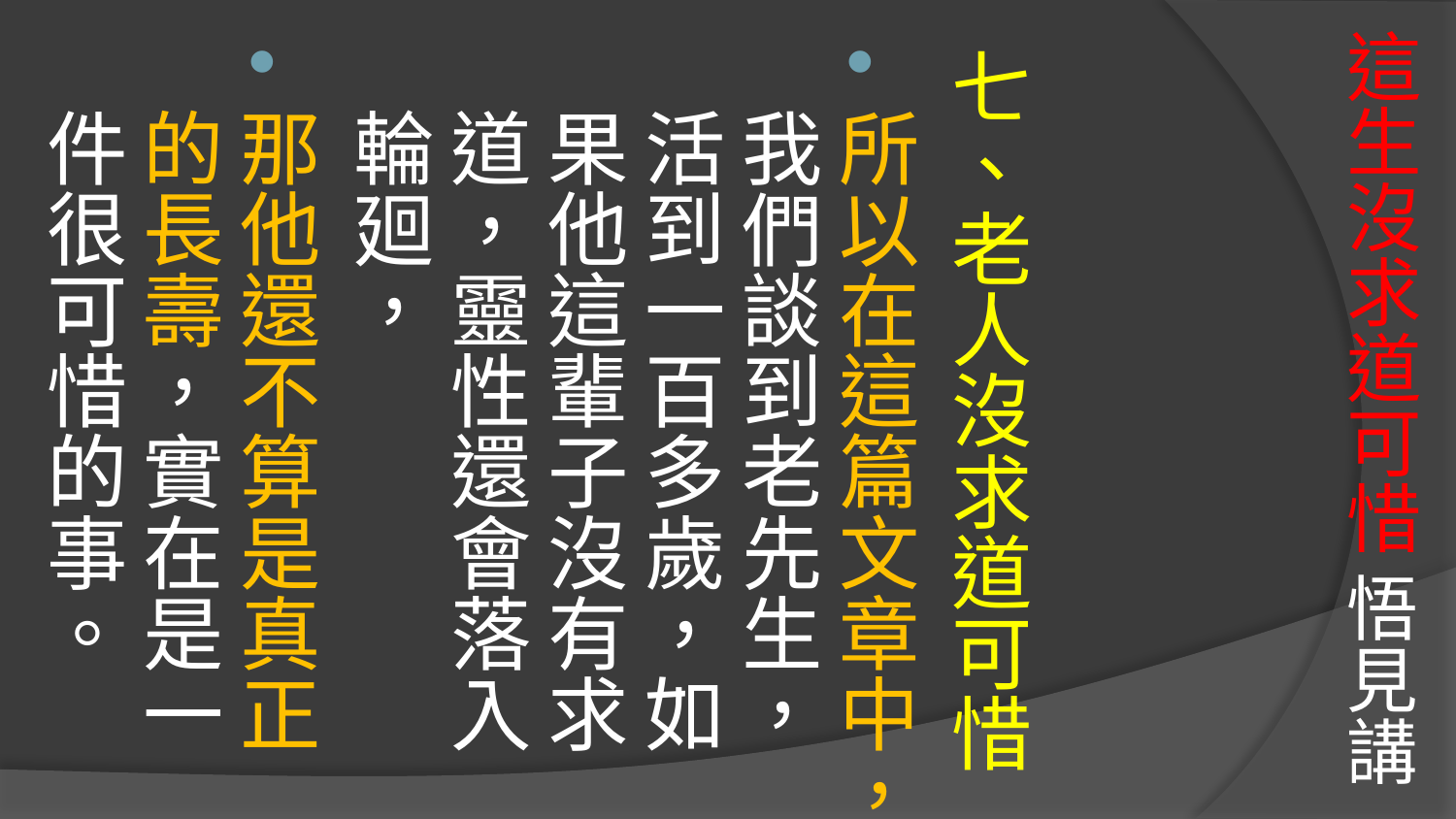

# 這生沒求道可惜 悟見講
七、老人沒求道可惜
所以在這篇文章中，我們談到老先生，活到一百多歲，如果他這輩子沒有求道，靈性還會落入輪廻，
那他還不算是真正的長壽，實在是一件很可惜的事。